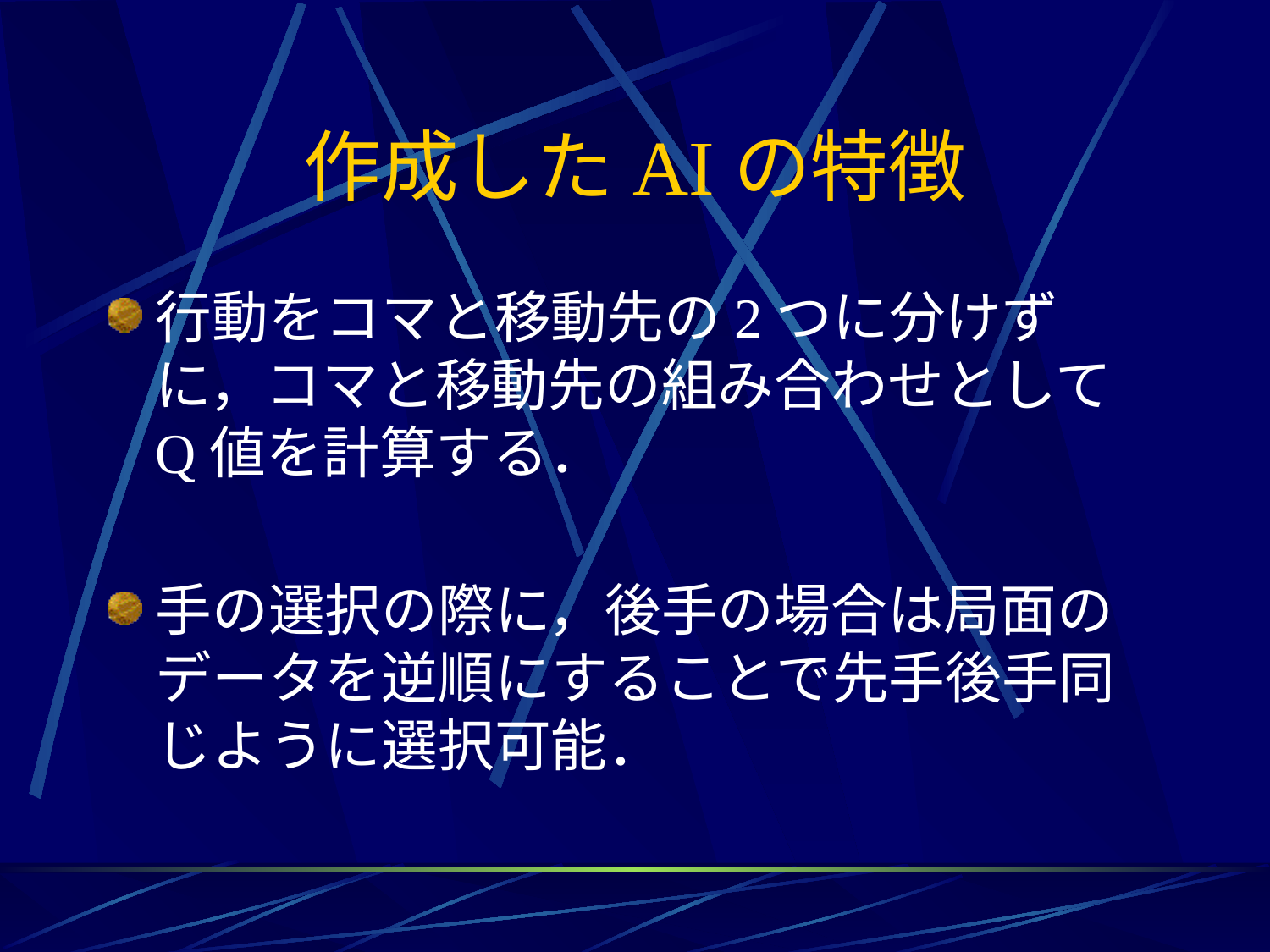

# 作成したAIの特徴
行動をコマと移動先の2つに分けずに，コマと移動先の組み合わせとしてQ値を計算する．

手の選択の際に，後手の場合は局面のデータを逆順にすることで先手後手同じように選択可能．